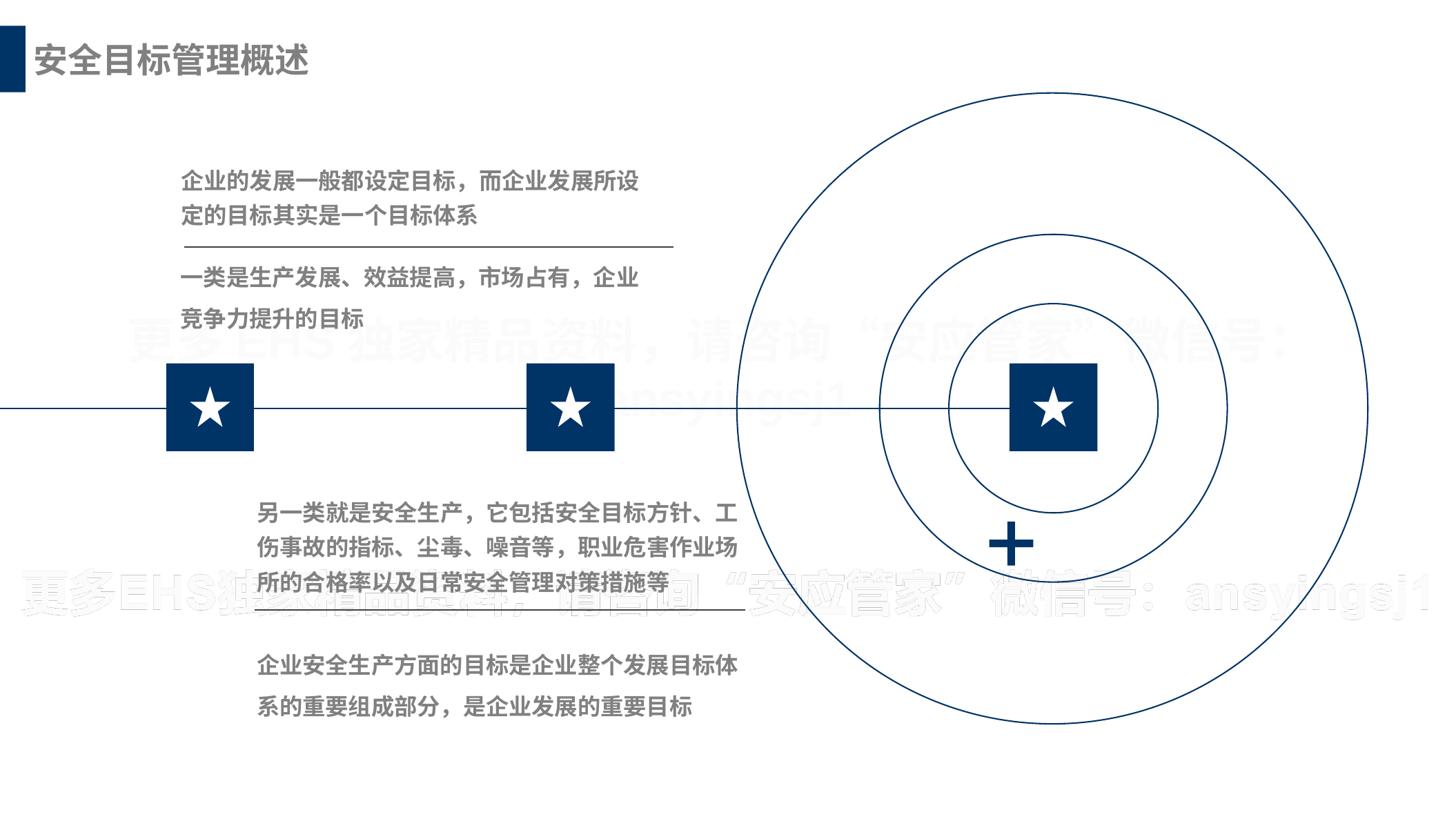

安全目标管理概述

企业的发展一般都设定目标，而企业发展所设定的目标其实是一个目标体系
一类是生产发展、效益提高，市场占有，企业竞争力提升的目标

另一类就是安全生产，它包括安全目标方针、工伤事故的指标、尘毒、噪音等，职业危害作业场所的合格率以及日常安全管理对策措施等

企业安全生产方面的目标是企业整个发展目标体系的重要组成部分，是企业发展的重要目标